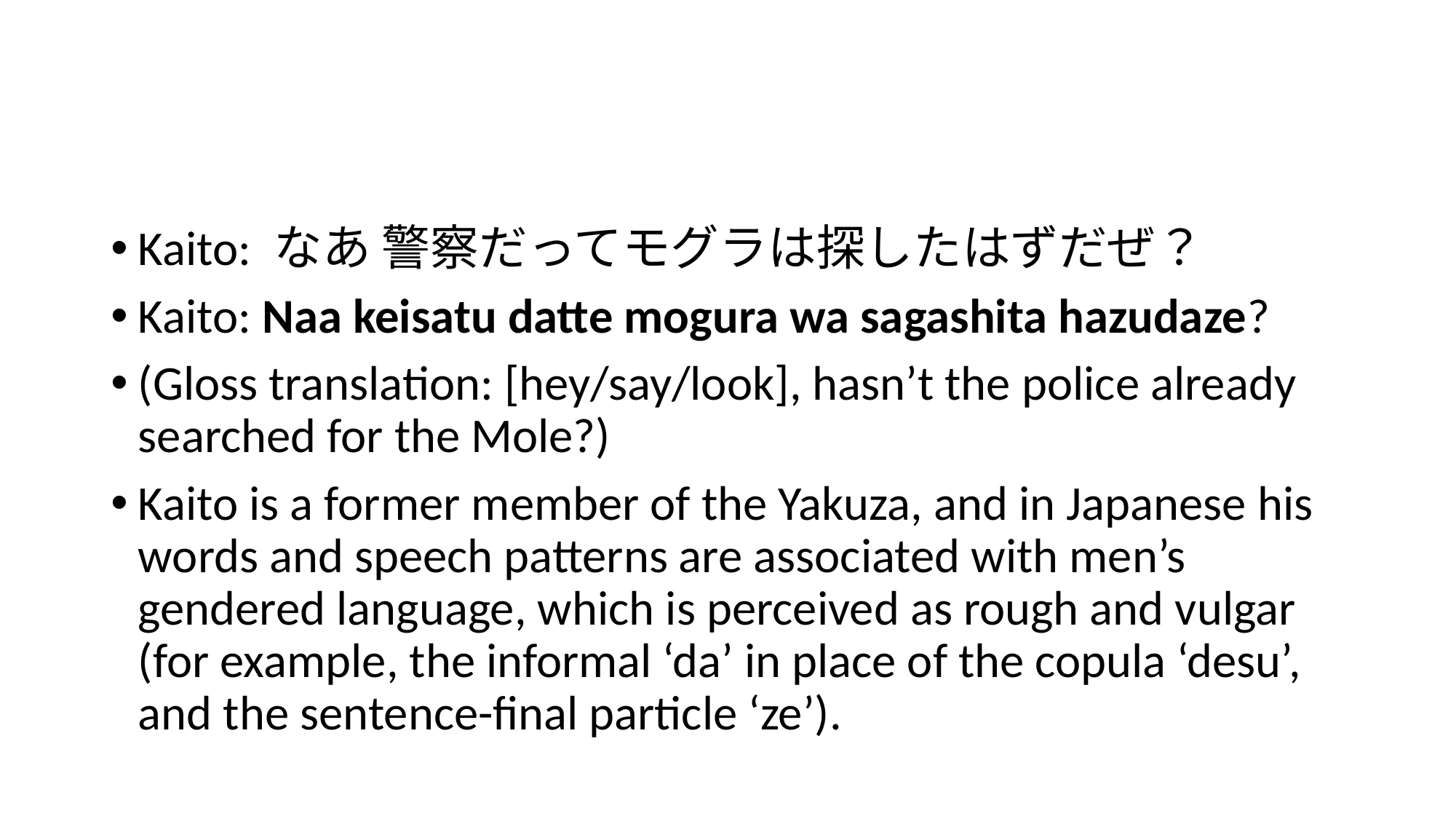

#
Kaito: なあ 警察だってモグラは探したはずだぜ？
Kaito: Naa keisatu datte mogura wa sagashita hazudaze?
(Gloss translation: [hey/say/look], hasn’t the police already searched for the Mole?)
Kaito is a former member of the Yakuza, and in Japanese his words and speech patterns are associated with men’s gendered language, which is perceived as rough and vulgar (for example, the informal ‘da’ in place of the copula ‘desu’, and the sentence-final particle ‘ze’).